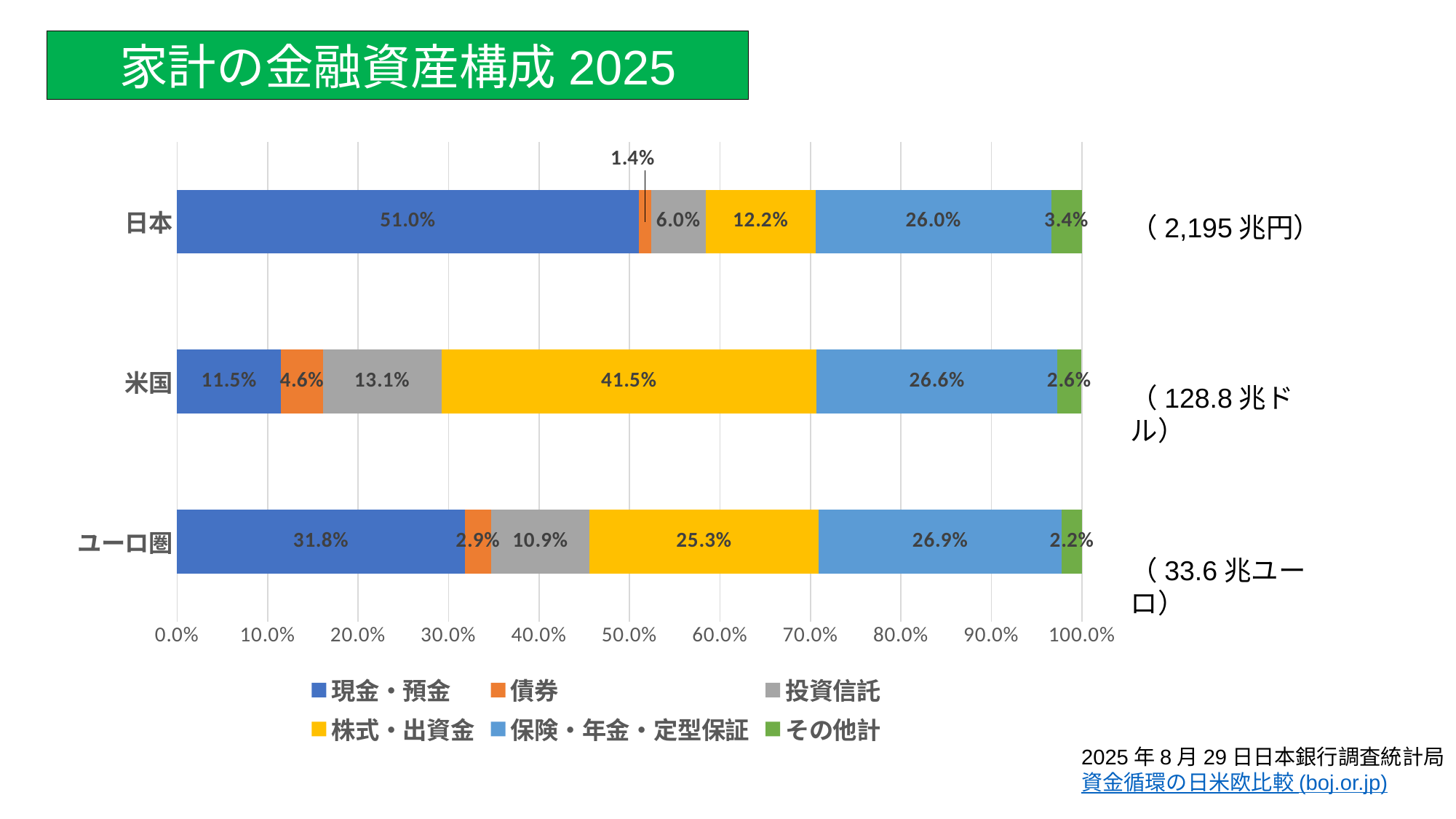

家計の金融資産構成2025

### Chart

| Category | 現金・預金 | 債券 | 投資信託 | 株式・出資金 | 保険・年金・定型保証 | その他計 |
|---|---|---|---|---|---|---|
| ユーロ圏 | 0.318 | 0.029 | 0.109 | 0.253 | 0.269 | 0.022 |
| 米国 | 0.115 | 0.046 | 0.131 | 0.415 | 0.266 | 0.026 |
| 日本 | 0.51 | 0.014 | 0.06 | 0.122 | 0.26 | 0.034 |
（2,195兆円）
（128.8兆ドル）
（33.6兆ユーロ）
2025年8月29日日本銀行調査統計局
資金循環の日米欧比較 (boj.or.jp)